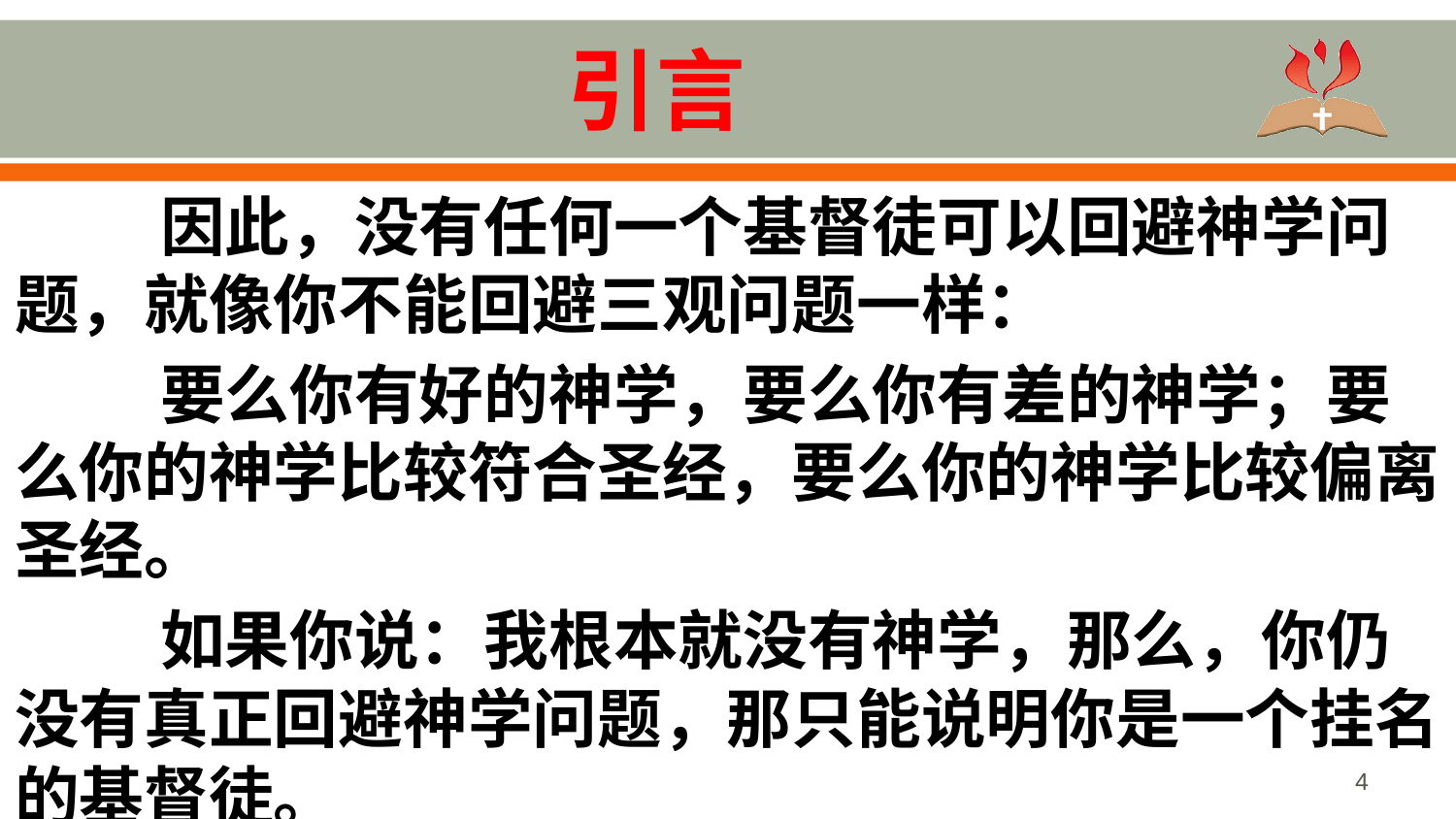

# 引言
	因此，没有任何一个基督徒可以回避神学问题，就像你不能回避三观问题一样：
	要么你有好的神学，要么你有差的神学；要么你的神学比较符合圣经，要么你的神学比较偏离圣经。
	如果你说：我根本就没有神学，那么，你仍没有真正回避神学问题，那只能说明你是一个挂名的基督徒。

4